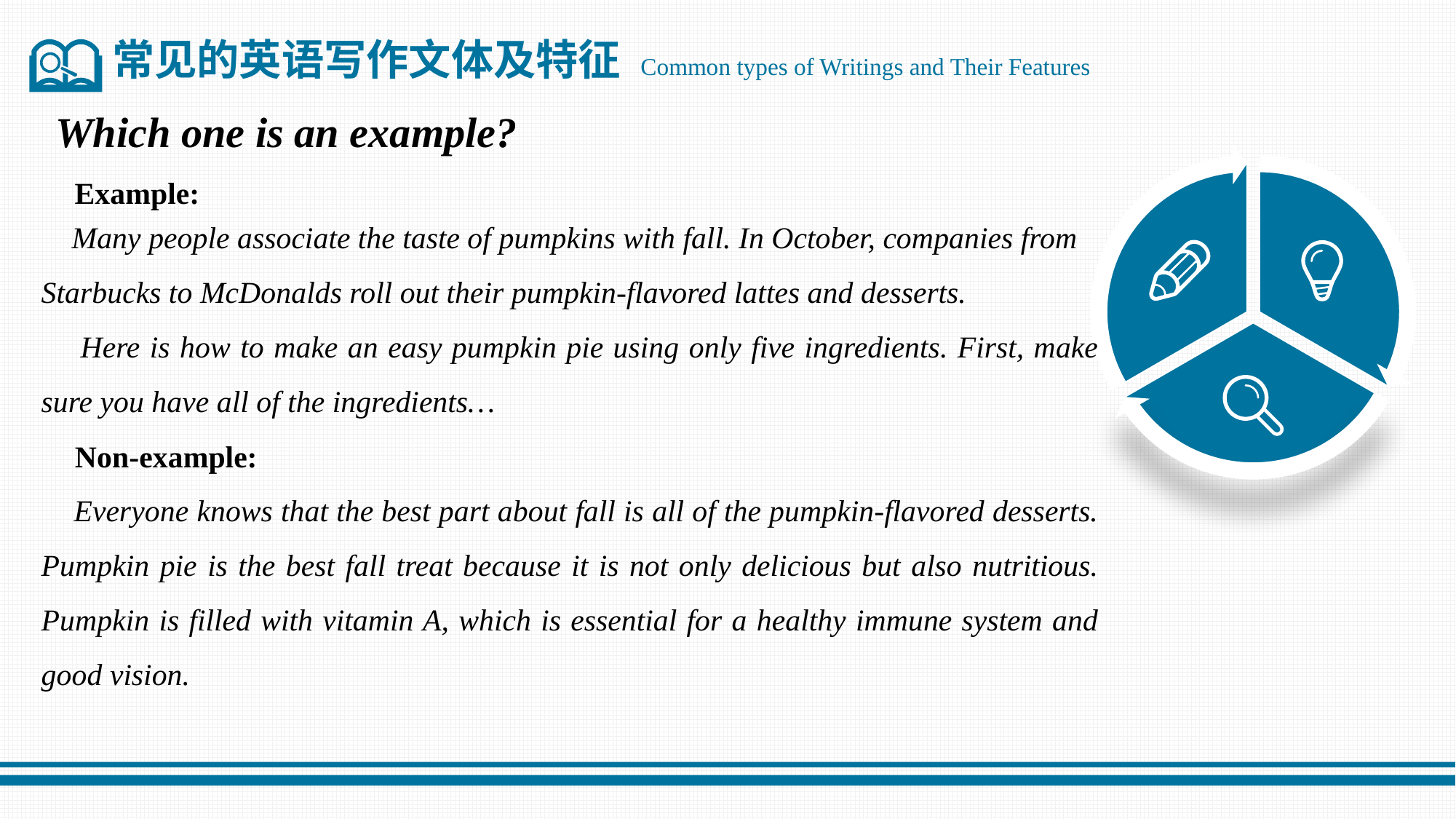

常见的英语写作文体及特征 Common types of Writings and Their Features

 Which one is an example?

Example:
    Many people associate the taste of pumpkins with fall. In October, companies from
Starbucks to McDonalds roll out their pumpkin-flavored lattes and desserts.
    Here is how to make an easy pumpkin pie using only five ingredients. First, make sure you have all of the ingredients…

    Everyone knows that the best part about fall is all of the pumpkin-flavored desserts. Pumpkin pie is the best fall treat because it is not only delicious but also nutritious. Pumpkin is filled with vitamin A, which is essential for a healthy immune system and good vision.

Non-example: